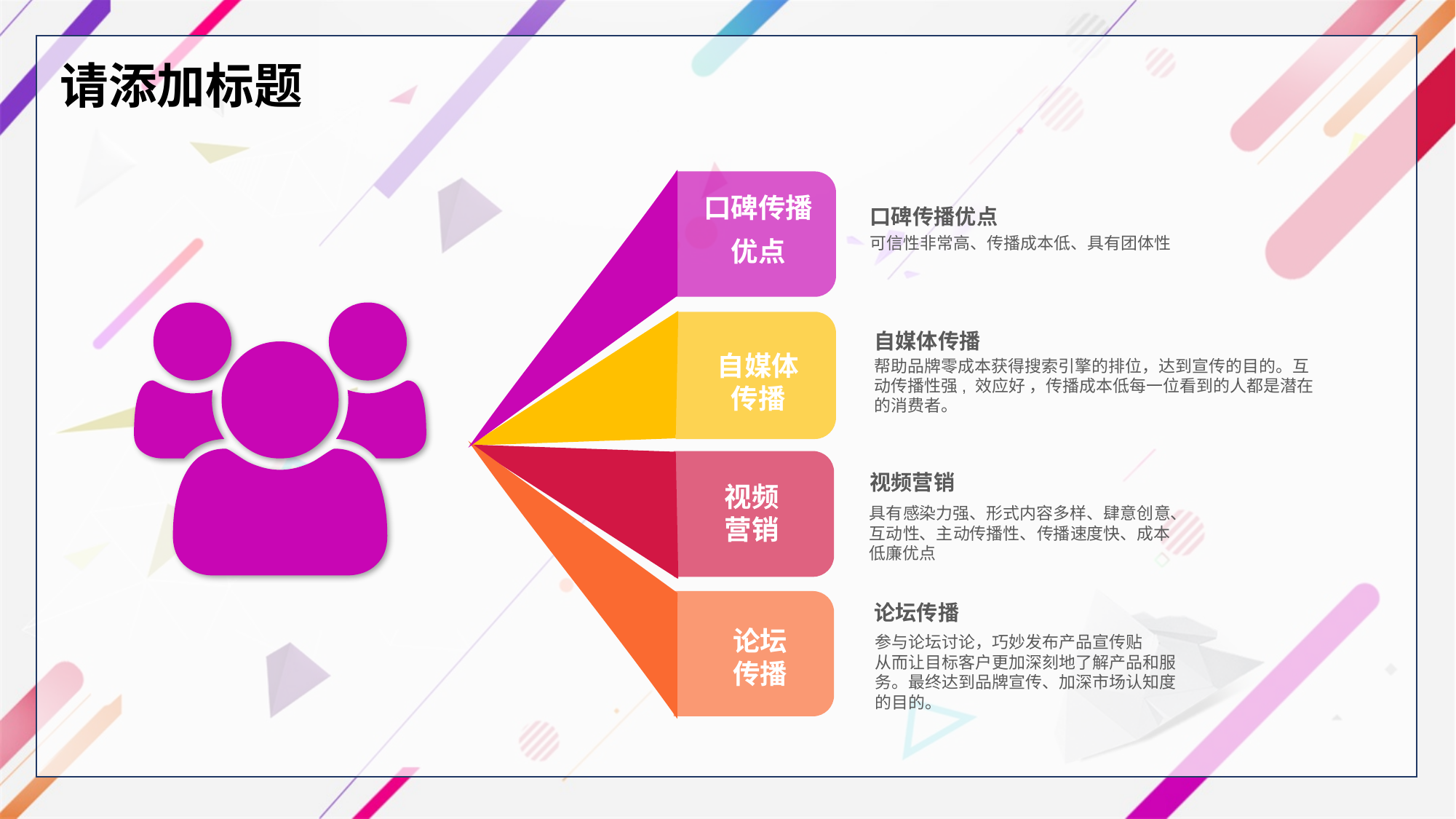

请添加标题

口碑传播优点
口碑传播
优点
可信性非常高、传播成本低、具有团体性

自媒体传播
自媒体
传播
帮助品牌零成本获得搜索引擎的排位，达到宣传的目的。互动传播性强, 效应好 ，传播成本低每一位看到的人都是潜在的消费者。

视频营销
视频
营销
具有感染力强、形式内容多样、肆意创意、互动性、主动传播性、传播速度快、成本低廉优点

论坛传播
论坛
传播
参与论坛讨论，巧妙发布产品宣传贴
从而让目标客户更加深刻地了解产品和服务。最终达到品牌宣传、加深市场认知度的目的。